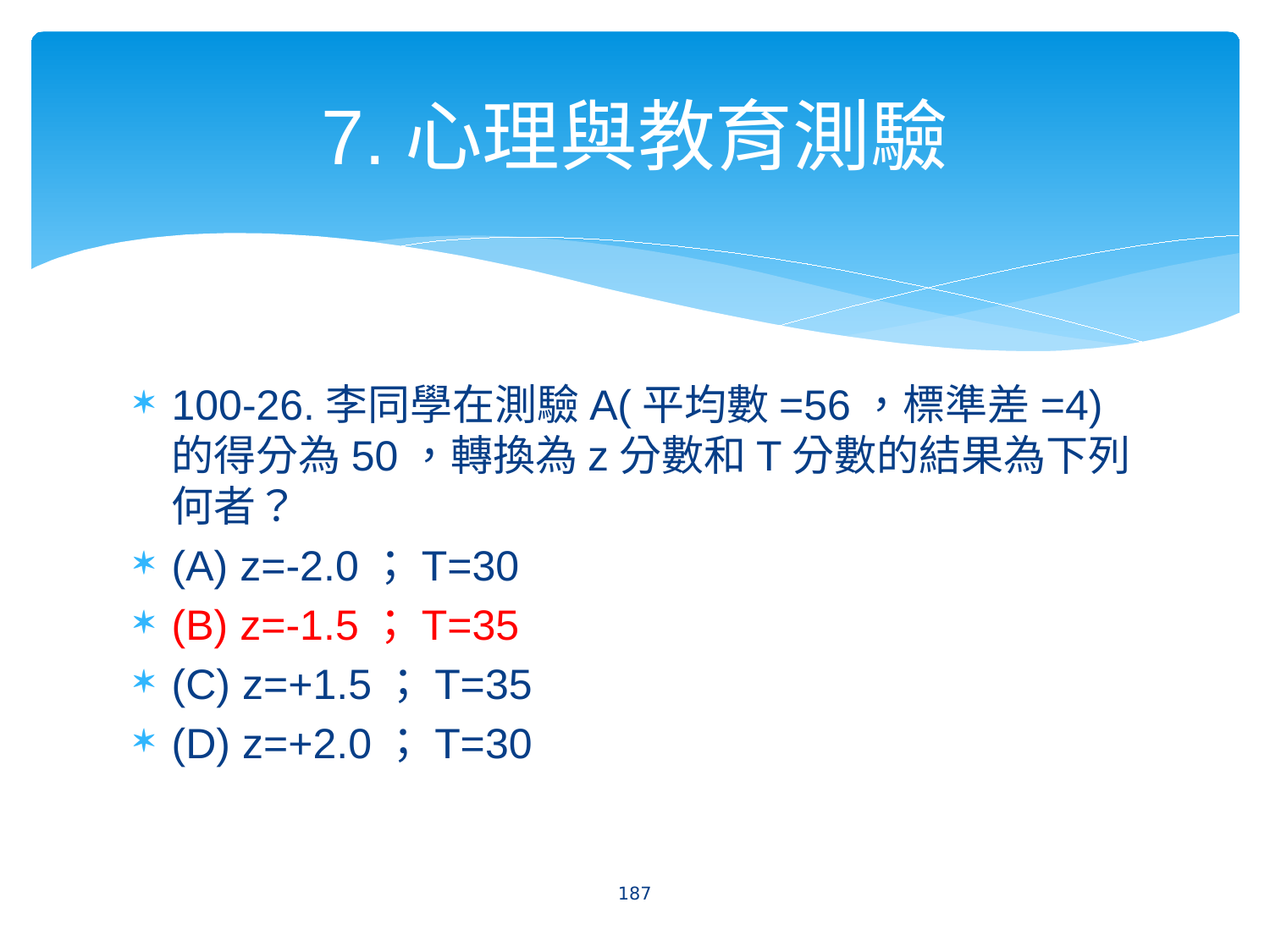

# 7.心理與教育測驗
100-26.李同學在測驗A(平均數=56，標準差=4)的得分為50，轉換為z分數和T分數的結果為下列何者？
(A) z=-2.0；T=30
(B) z=-1.5；T=35
(C) z=+1.5；T=35
(D) z=+2.0；T=30

187